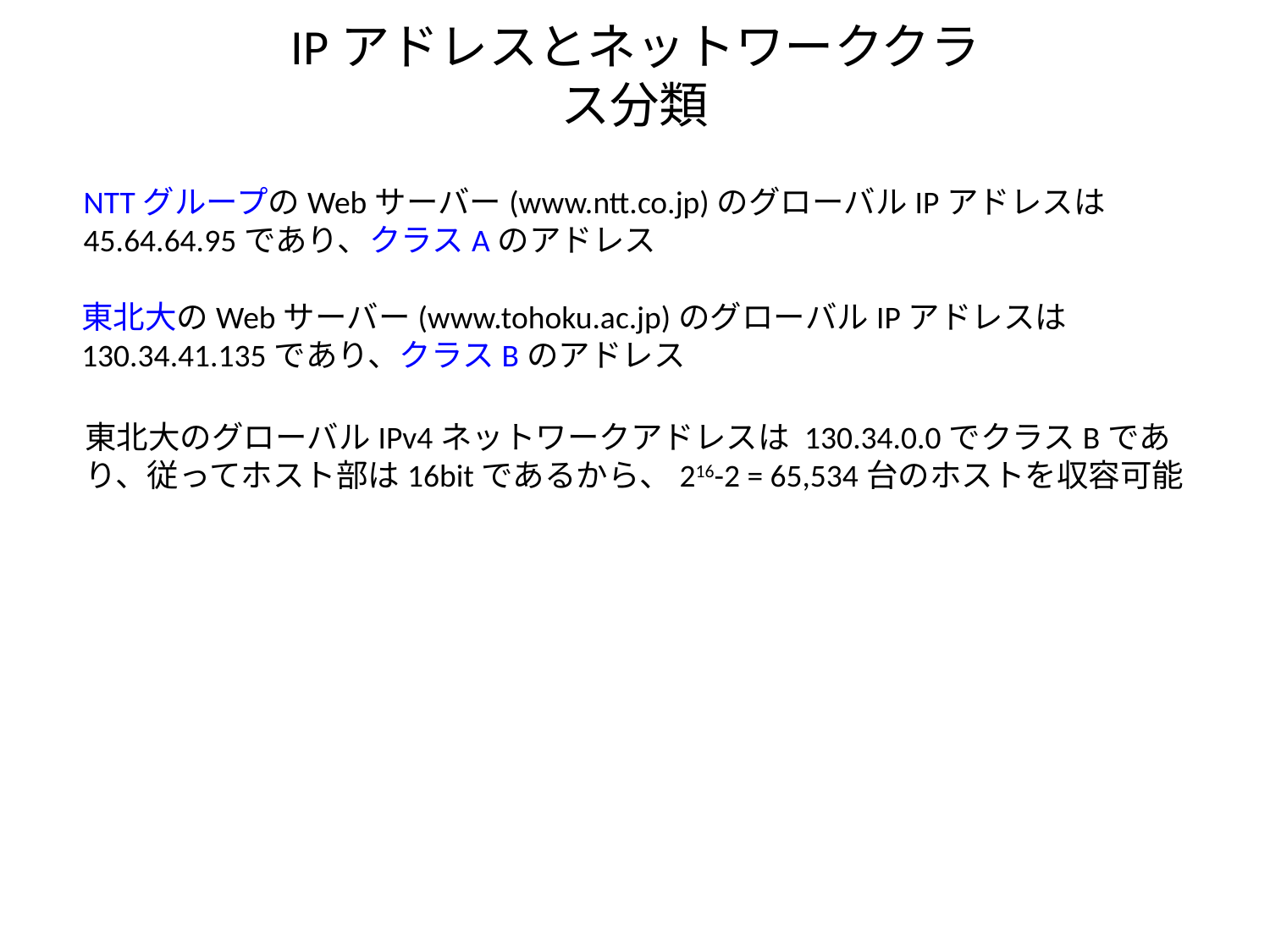

# IPアドレスとネットワーククラス分類
NTTグループのWebサーバー(www.ntt.co.jp)のグローバルIPアドレスは 45.64.64.95であり、クラスAのアドレス
東北大のWebサーバー(www.tohoku.ac.jp)のグローバルIPアドレスは 130.34.41.135であり、クラスBのアドレス
東北大のグローバルIPv4ネットワークアドレスは 130.34.0.0でクラスBであり、従ってホスト部は16bitであるから、216-2 = 65,534台のホストを収容可能